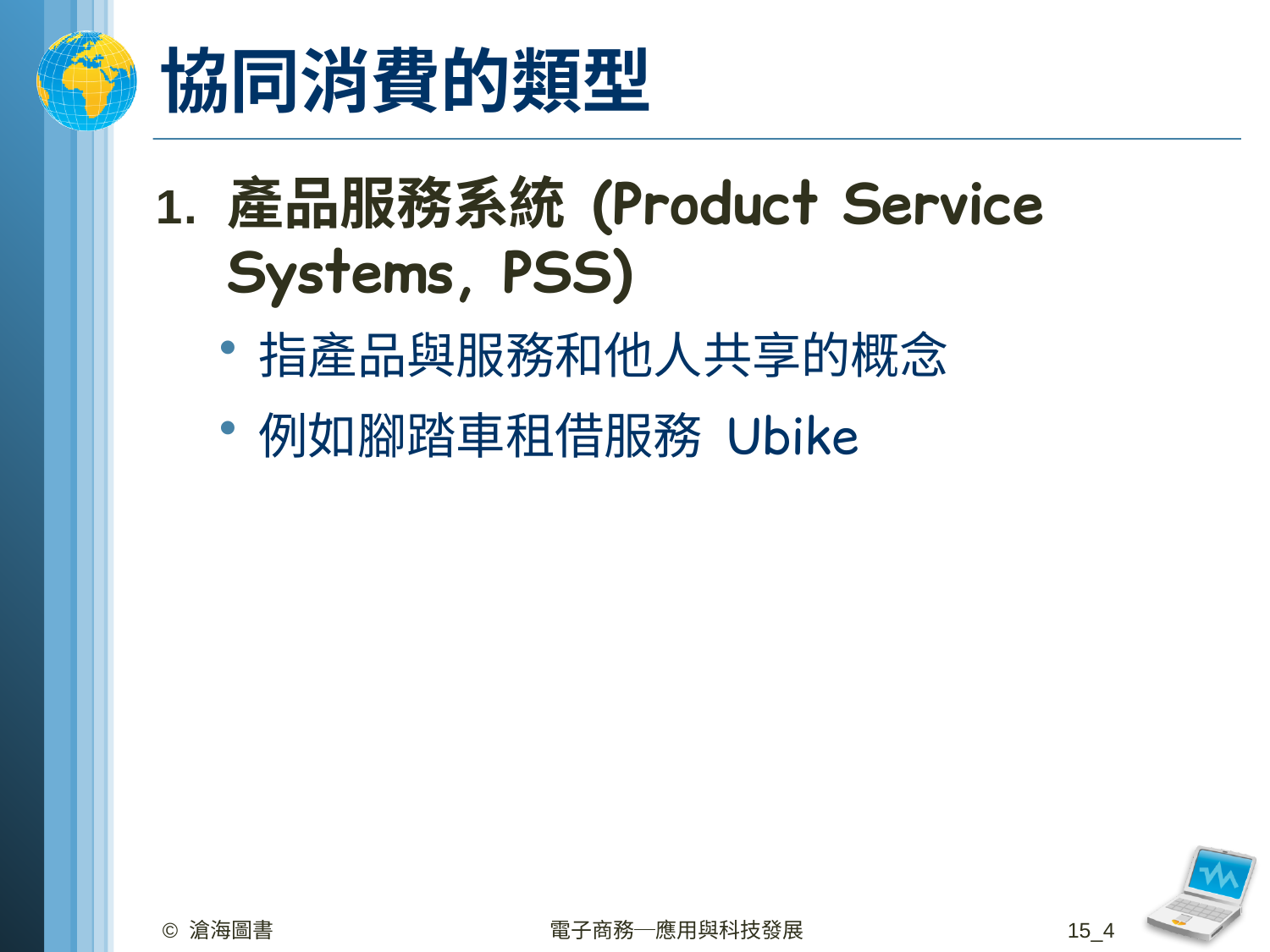

# 協同消費的類型
產品服務系統 (Product Service Systems, PSS)
指產品與服務和他人共享的概念
例如腳踏車租借服務 Ubike
© 滄海圖書
電子商務─應用與科技發展
15_4